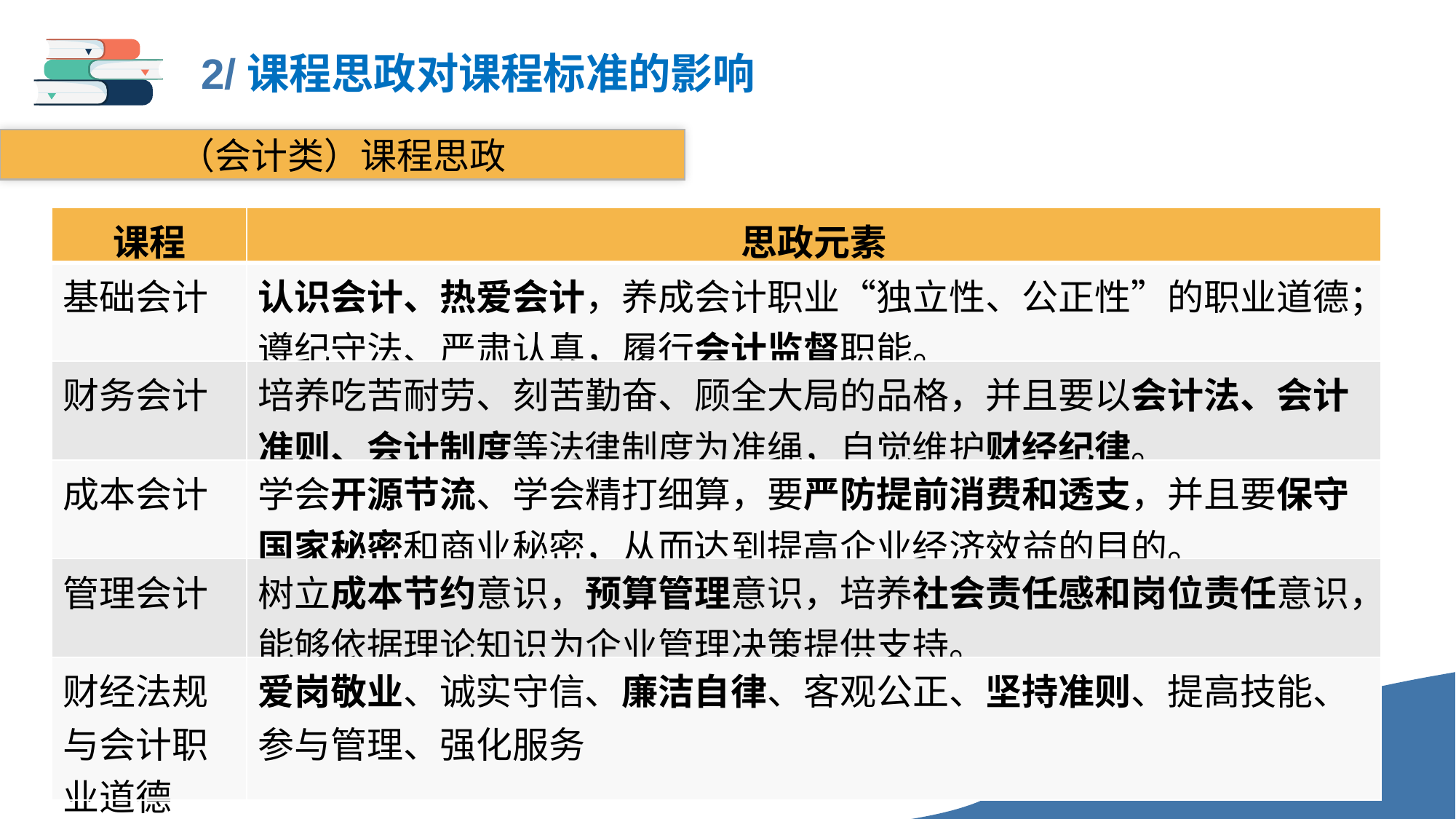

2/课程思政对课程标准的影响
（会计类）课程思政
| 课程 | 思政元素 |
| --- | --- |
| 基础会计 | 认识会计、热爱会计，养成会计职业“独立性、公正性”的职业道德；遵纪守法、严肃认真，履行会计监督职能。 |
| 财务会计 | 培养吃苦耐劳、刻苦勤奋、顾全大局的品格，并且要以会计法、会计准则、会计制度等法律制度为准绳，自觉维护财经纪律。 |
| 成本会计 | 学会开源节流、学会精打细算，要严防提前消费和透支，并且要保守国家秘密和商业秘密，从而达到提高企业经济效益的目的。 |
| 管理会计 | 树立成本节约意识，预算管理意识，培养社会责任感和岗位责任意识，能够依据理论知识为企业管理决策提供支持。 |
| 财经法规与会计职业道德 | 爱岗敬业、诚实守信、廉洁自律、客观公正、坚持准则、提高技能、参与管理、强化服务 |